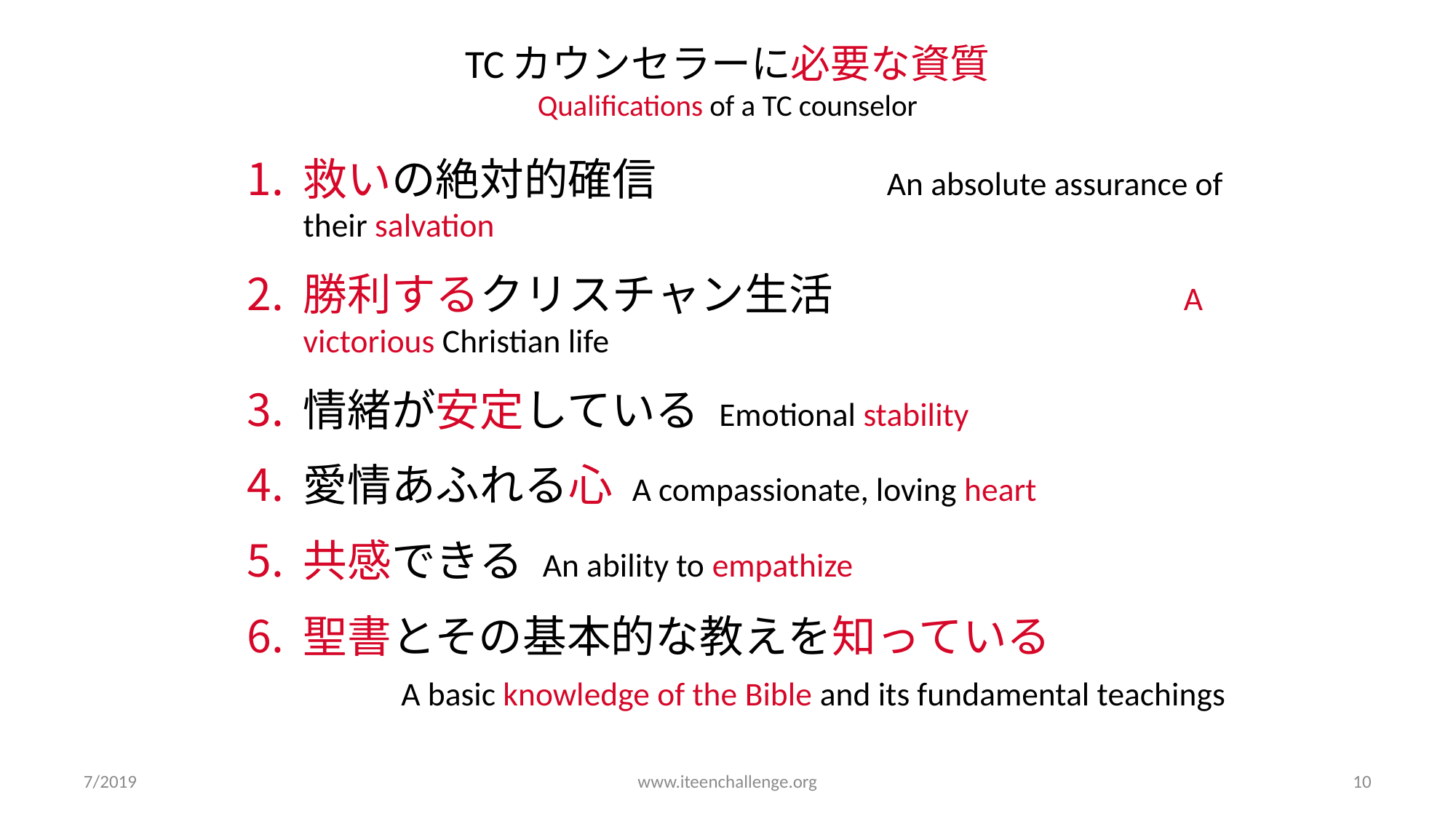

# TCカウンセラーに必要な資質 Qualifications of a TC counselor
救いの絶対的確信 				　　　　An absolute assurance of their salvation
勝利するクリスチャン生活		　　　 　　　A victorious Christian life
情緒が安定している Emotional stability
愛情あふれる心 A compassionate, loving heart
共感できる An ability to empathize
聖書とその基本的な教えを知っている 　　　　　A basic knowledge of the Bible and its fundamental teachings
7/2019
www.iteenchallenge.org
10